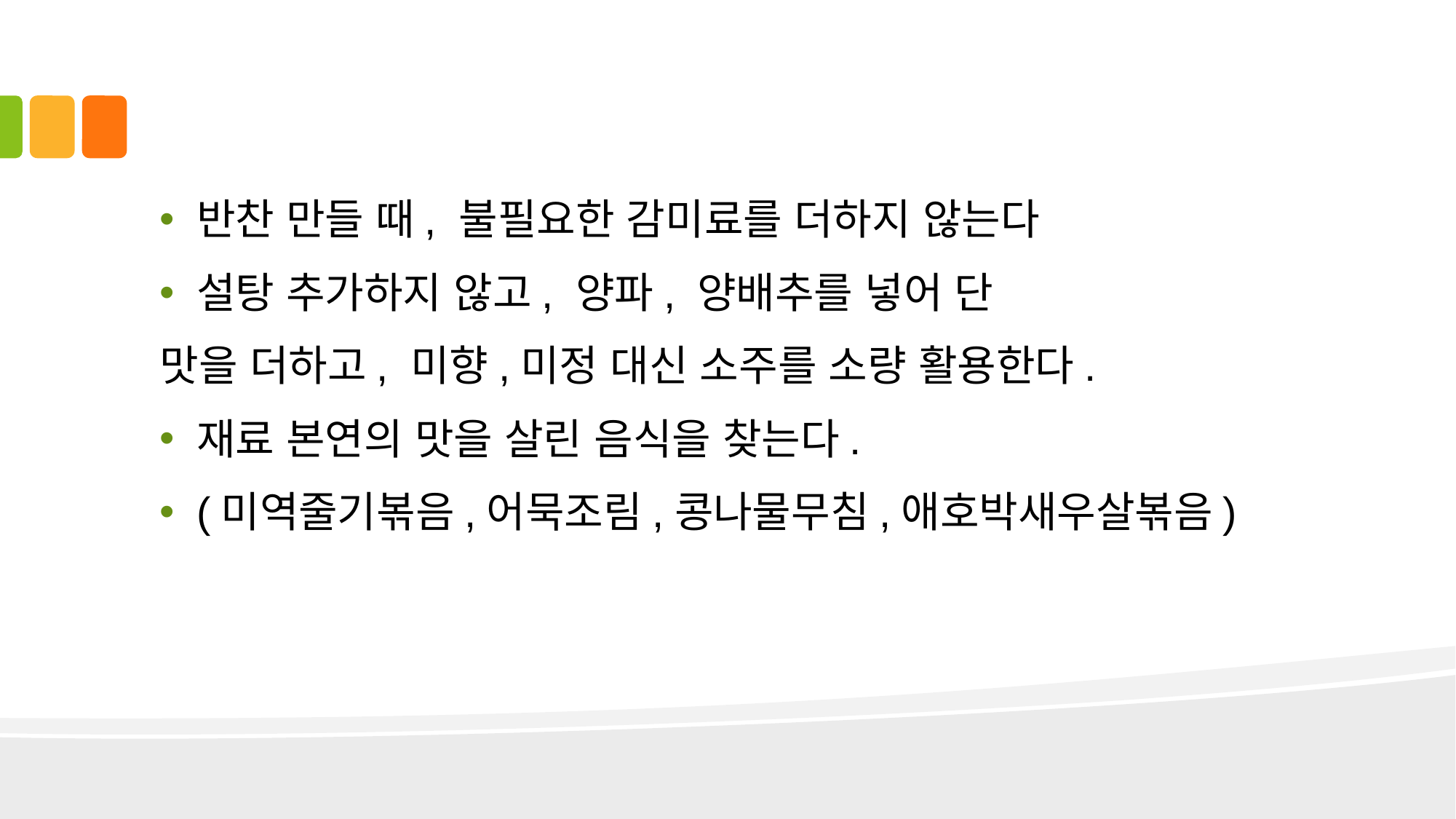

반찬 만들 때, 불필요한 감미료를 더하지 않는다
설탕 추가하지 않고, 양파, 양배추를 넣어 단
맛을 더하고, 미향,미정 대신 소주를 소량 활용한다.
재료 본연의 맛을 살린 음식을 찾는다.
(미역줄기볶음,어묵조림,콩나물무침,애호박새우살볶음)